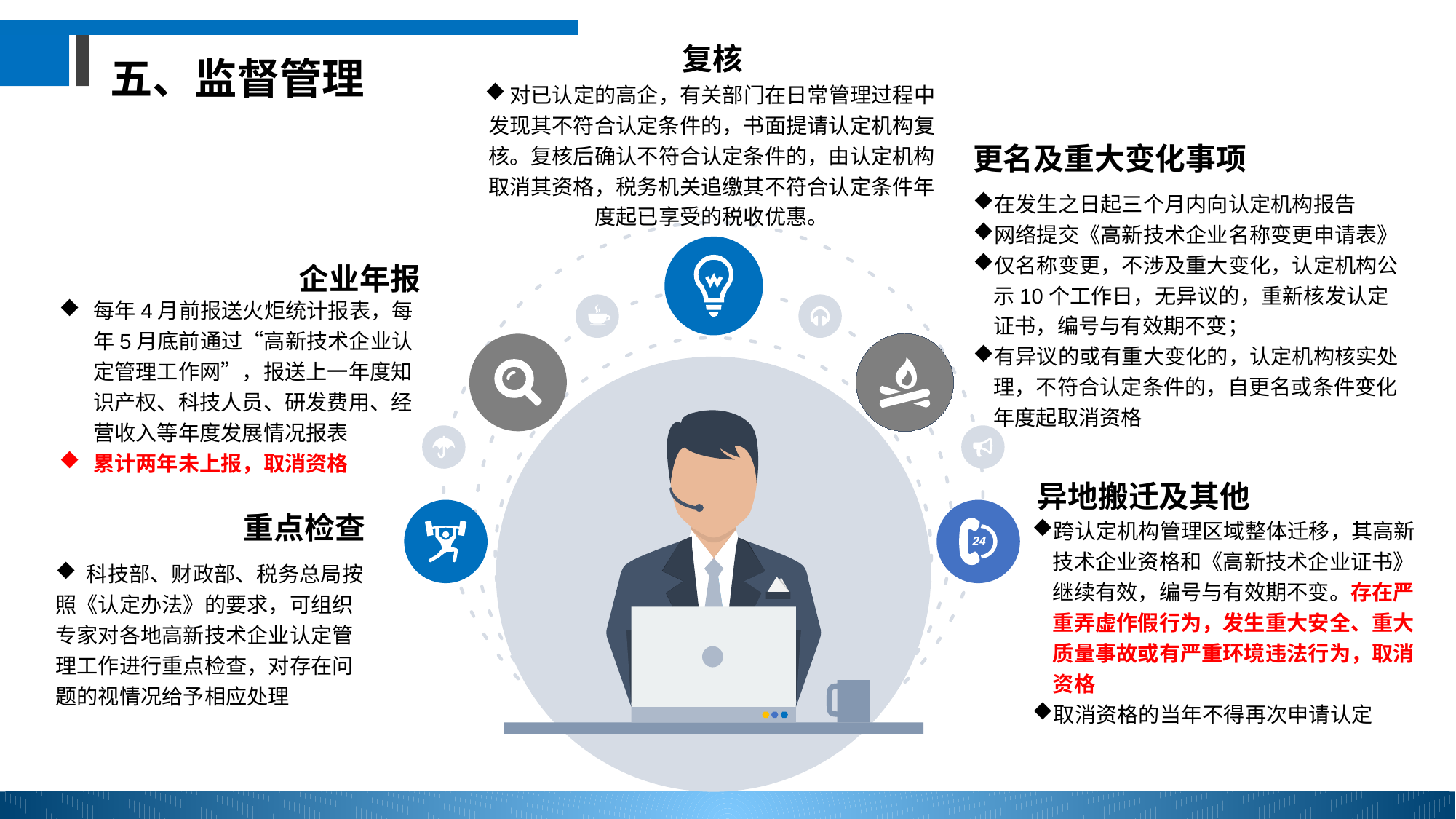

五、监督管理
复核
对已认定的高企，有关部门在日常管理过程中发现其不符合认定条件的，书面提请认定机构复核。复核后确认不符合认定条件的，由认定机构取消其资格，税务机关追缴其不符合认定条件年度起已享受的税收优惠。
更名及重大变化事项
在发生之日起三个月内向认定机构报告
网络提交《高新技术企业名称变更申请表》
仅名称变更，不涉及重大变化，认定机构公示10个工作日，无异议的，重新核发认定证书，编号与有效期不变；
有异议的或有重大变化的，认定机构核实处理，不符合认定条件的，自更名或条件变化年度起取消资格

企业年报
每年4月前报送火炬统计报表，每年5月底前通过“高新技术企业认定管理工作网”，报送上一年度知识产权、科技人员、研发费用、经营收入等年度发展情况报表
累计两年未上报，取消资格

异地搬迁及其他
跨认定机构管理区域整体迁移，其高新技术企业资格和《高新技术企业证书》继续有效，编号与有效期不变。存在严重弄虚作假行为，发生重大安全、重大质量事故或有严重环境违法行为，取消资格
取消资格的当年不得再次申请认定

重点检查
 科技部、财政部、税务总局按照《认定办法》的要求，可组织专家对各地高新技术企业认定管理工作进行重点检查，对存在问题的视情况给予相应处理